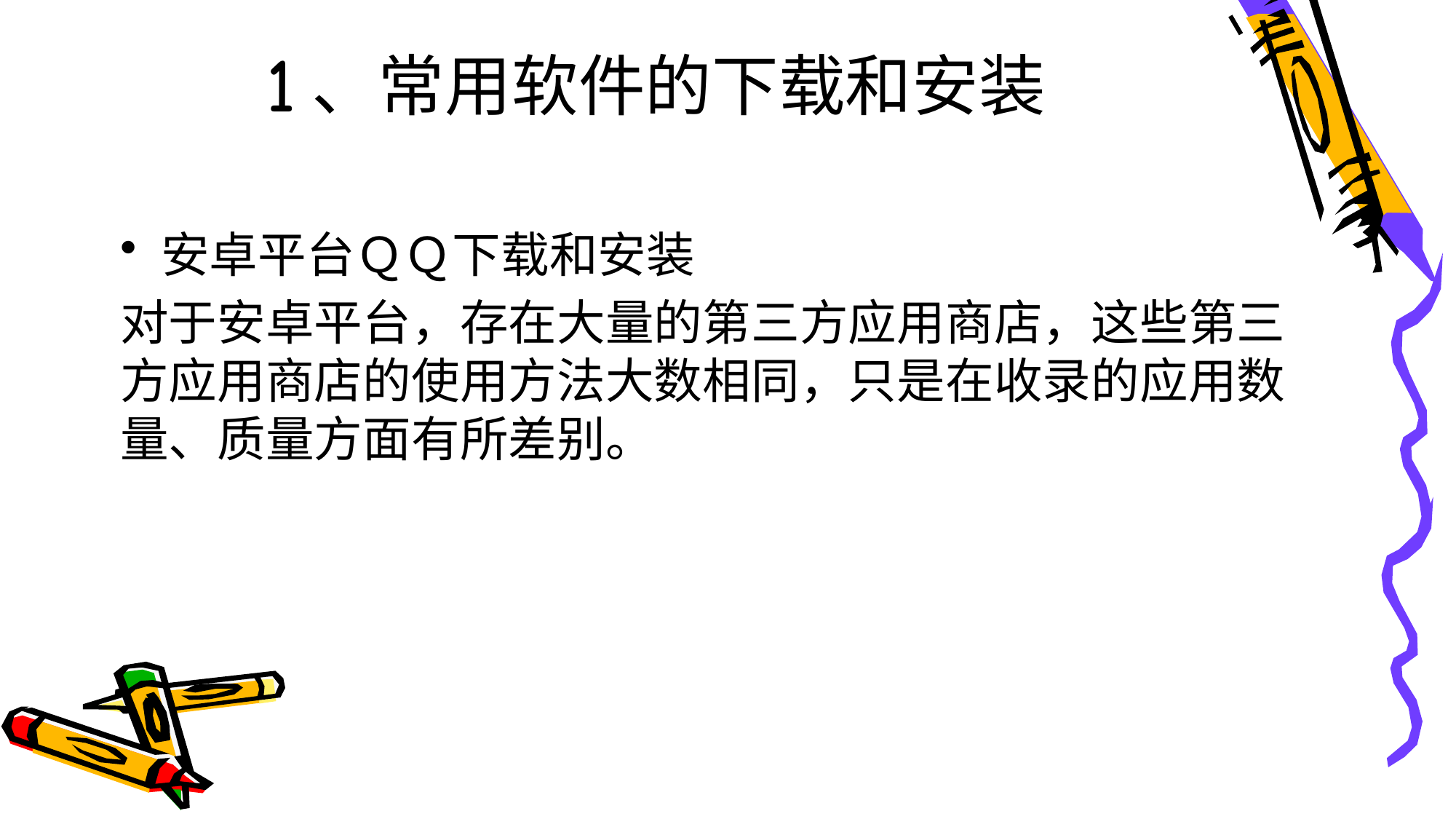

# 1、常用软件的下载和安装
安卓平台ＱＱ下载和安装
对于安卓平台，存在大量的第三方应用商店，这些第三方应用商店的使用方法大数相同，只是在收录的应用数量、质量方面有所差别。